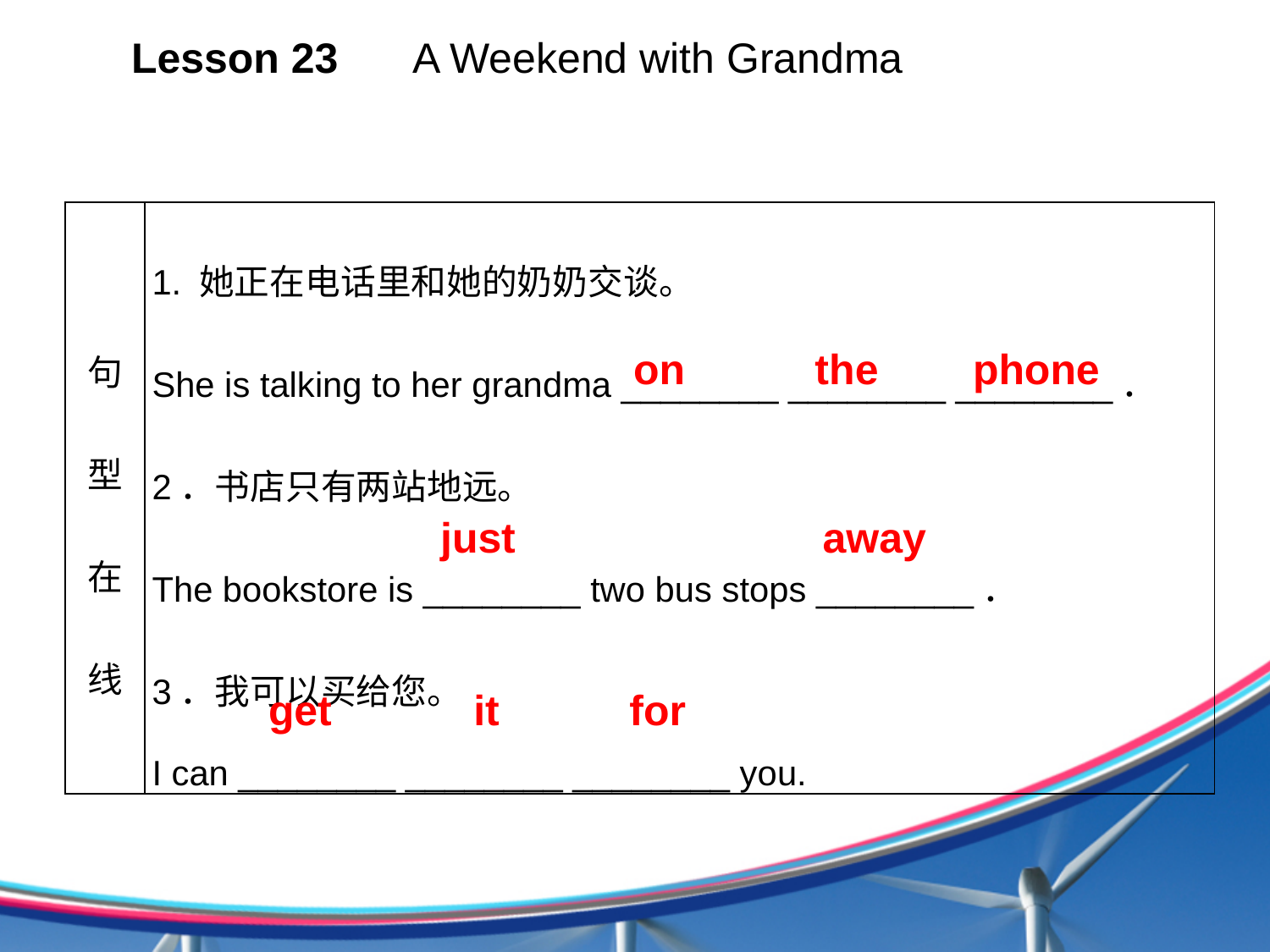

Lesson 23 　A Weekend with Grandma
| 句型在线 | 1. 她正在电话里和她的奶奶交谈。 She is talking to her grandma \_\_\_\_\_\_\_\_ \_\_\_\_\_\_\_\_ \_\_\_\_\_\_\_\_． 2．书店只有两站地远。 The bookstore is \_\_\_\_\_\_\_\_ two bus stops \_\_\_\_\_\_\_\_． 3．我可以买给您。 I can \_\_\_\_\_\_\_\_ \_\_\_\_\_\_\_\_ \_\_\_\_\_\_\_\_ you. |
| --- | --- |
on           the        phone
just                          away
get            it           for